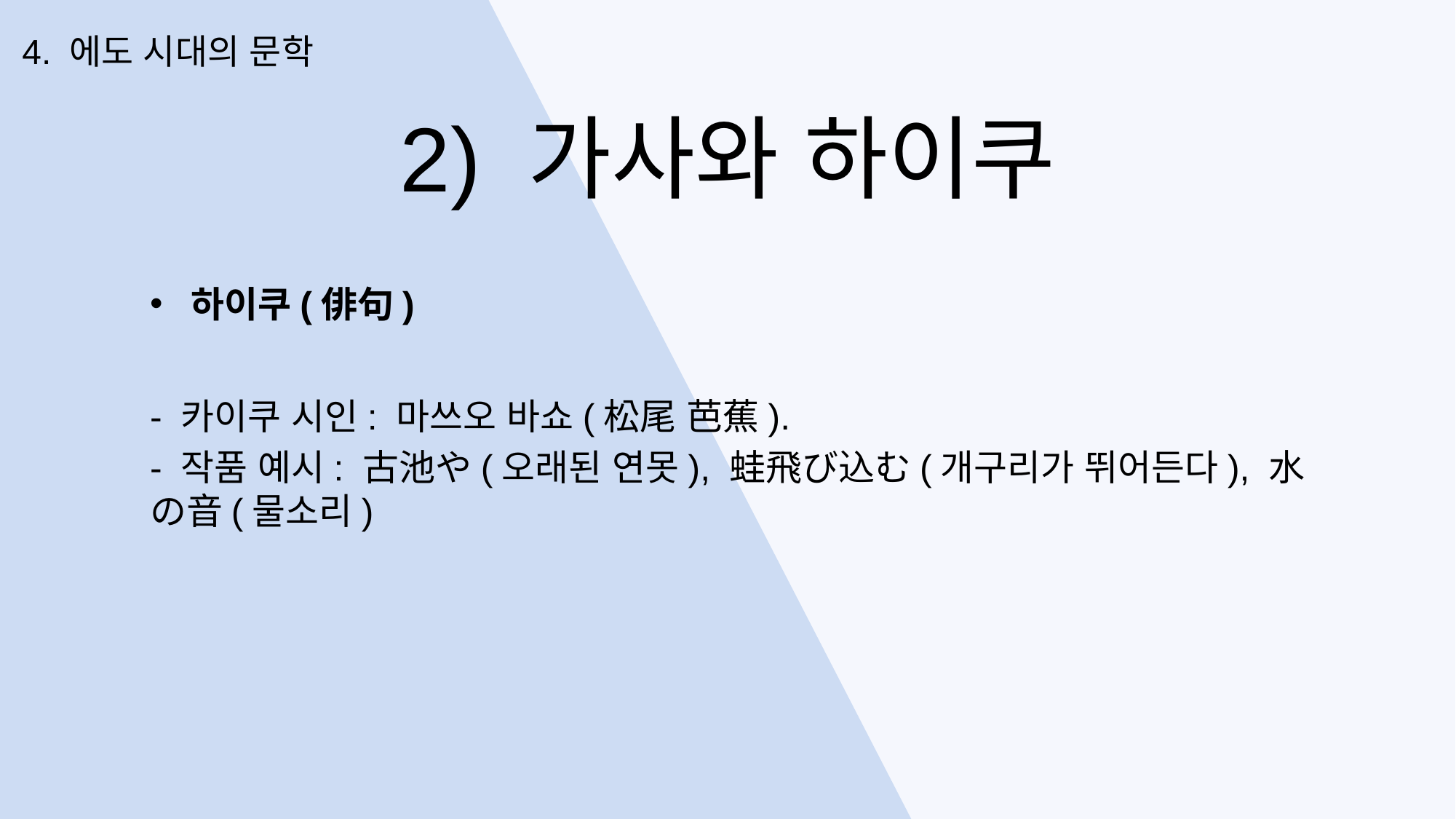

4. 에도 시대의 문학
2) 가사와 하이쿠
하이쿠(俳句)

- 카이쿠 시인: 마쓰오 바쇼(松尾 芭蕉).
- 작품 예시: 古池や(오래된 연못), 蛙飛び込む(개구리가 뛰어든다), 水の音(물소리)